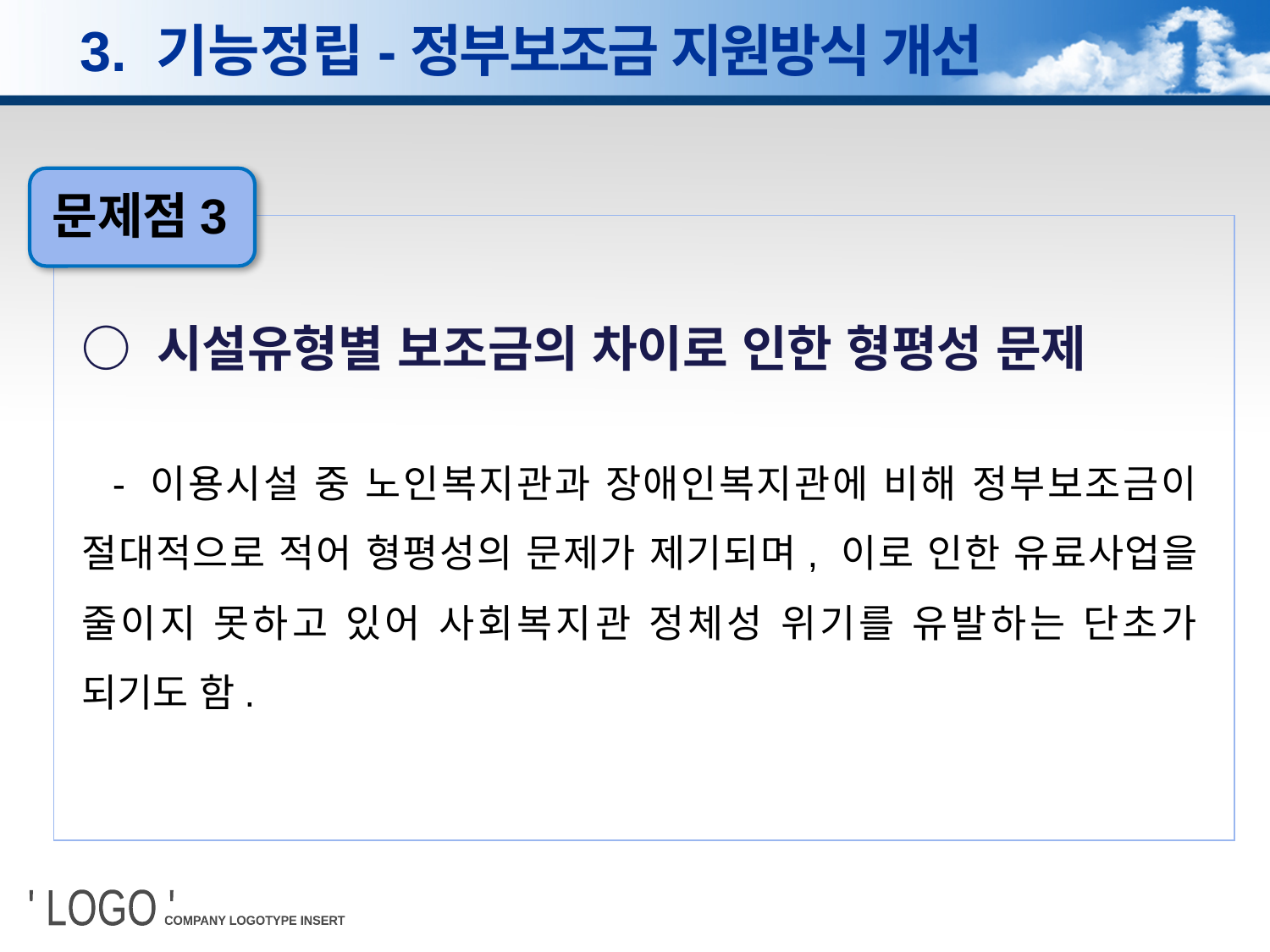

# 3. 기능정립-정부보조금 지원방식 개선

문제점3

○ 시설유형별 보조금의 차이로 인한 형평성 문제

   - 이용시설 중 노인복지관과 장애인복지관에 비해 정부보조금이 절대적으로 적어 형평성의 문제가 제기되며, 이로 인한 유료사업을 줄이지 못하고 있어 사회복지관 정체성 위기를 유발하는 단초가 되기도 함.